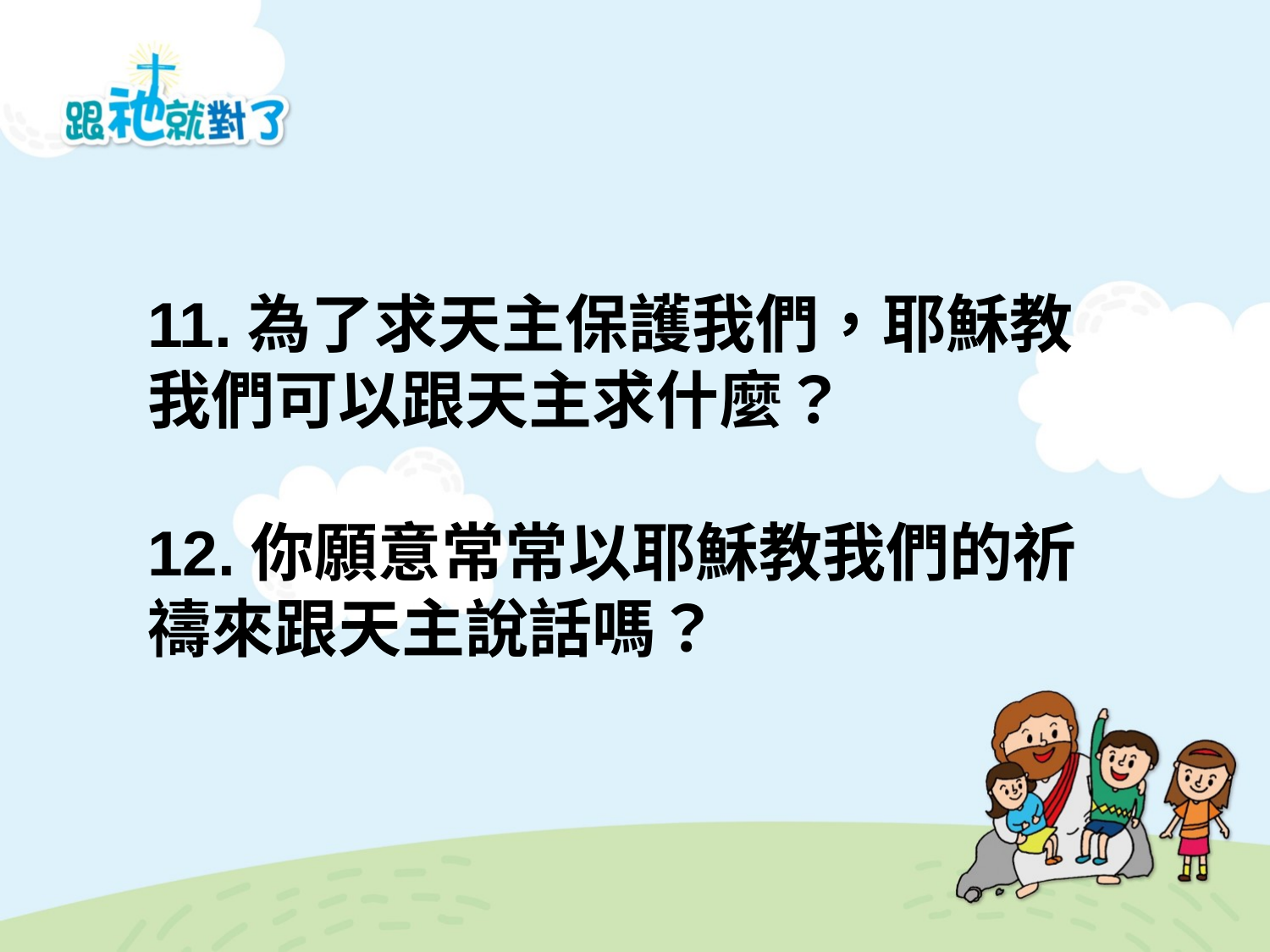

11.為了求天主保護我們，耶穌教我們可以跟天主求什麼？

12.你願意常常以耶穌教我們的祈禱來跟天主說話嗎？